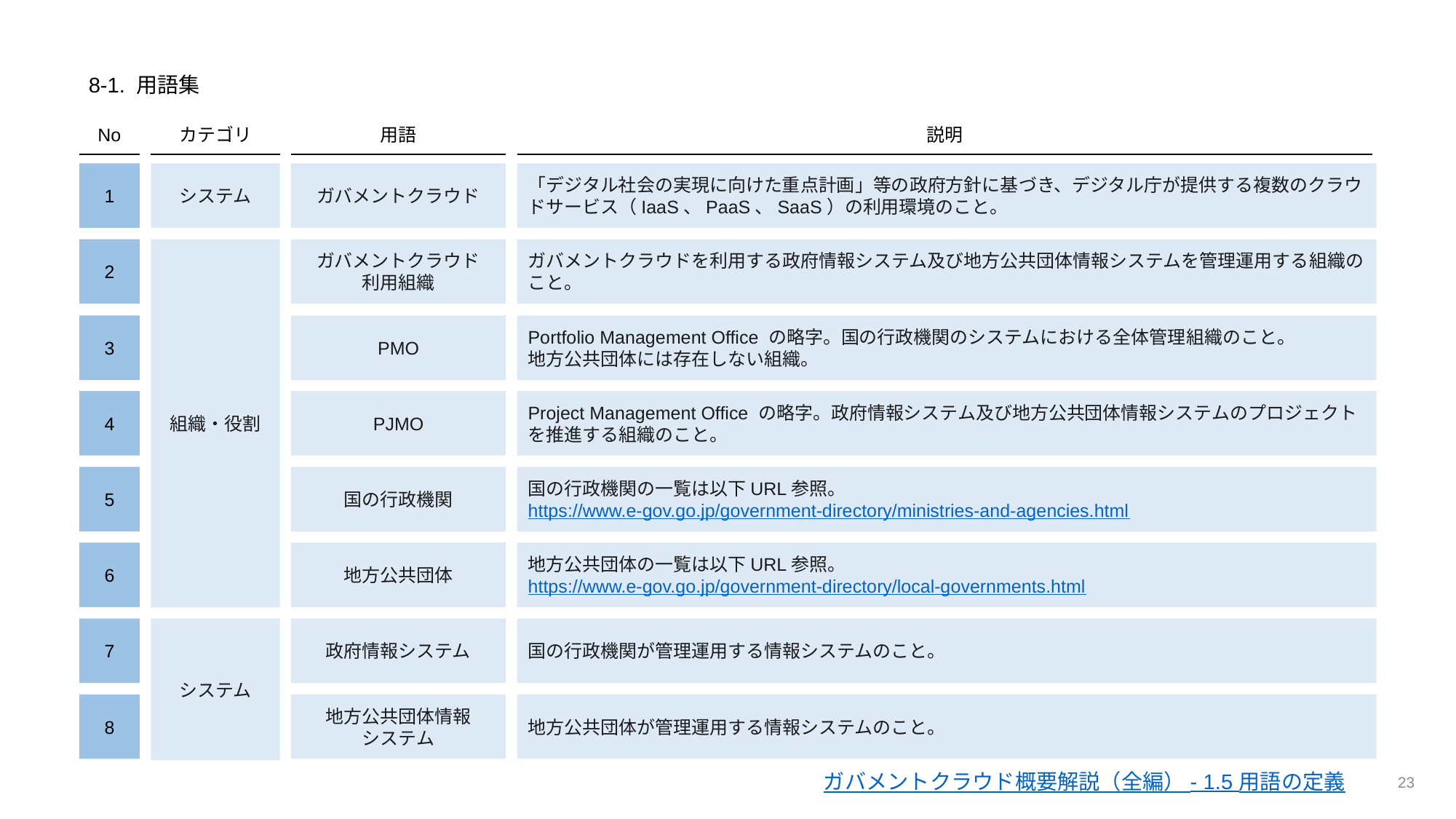

# 8-1. 用語集
No
カテゴリ
用語
説明
1
システム
ガバメントクラウド
「デジタル社会の実現に向けた重点計画」等の政府方針に基づき、デジタル庁が提供する複数のクラウドサービス（IaaS、PaaS、SaaS）の利用環境のこと。
2
組織・役割
ガバメントクラウド
利用組織
ガバメントクラウドを利用する政府情報システム及び地方公共団体情報システムを管理運用する組織のこと。
3
PMO
Portfolio Management Office の略字。国の行政機関のシステムにおける全体管理組織のこと。
地方公共団体には存在しない組織。
4
PJMO
Project Management Office の略字。政府情報システム及び地方公共団体情報システムのプロジェクトを推進する組織のこと。
5
国の行政機関
国の行政機関の一覧は以下URL参照。
https://www.e-gov.go.jp/government-directory/ministries-and-agencies.html
6
地方公共団体
地方公共団体の一覧は以下URL参照。
https://www.e-gov.go.jp/government-directory/local-governments.html
システム
7
政府情報システム
国の行政機関が管理運用する情報システムのこと。
8
地方公共団体情報
システム
地方公共団体が管理運用する情報システムのこと。
23
ガバメントクラウド概要解説（全編） - 1.5 用語の定義